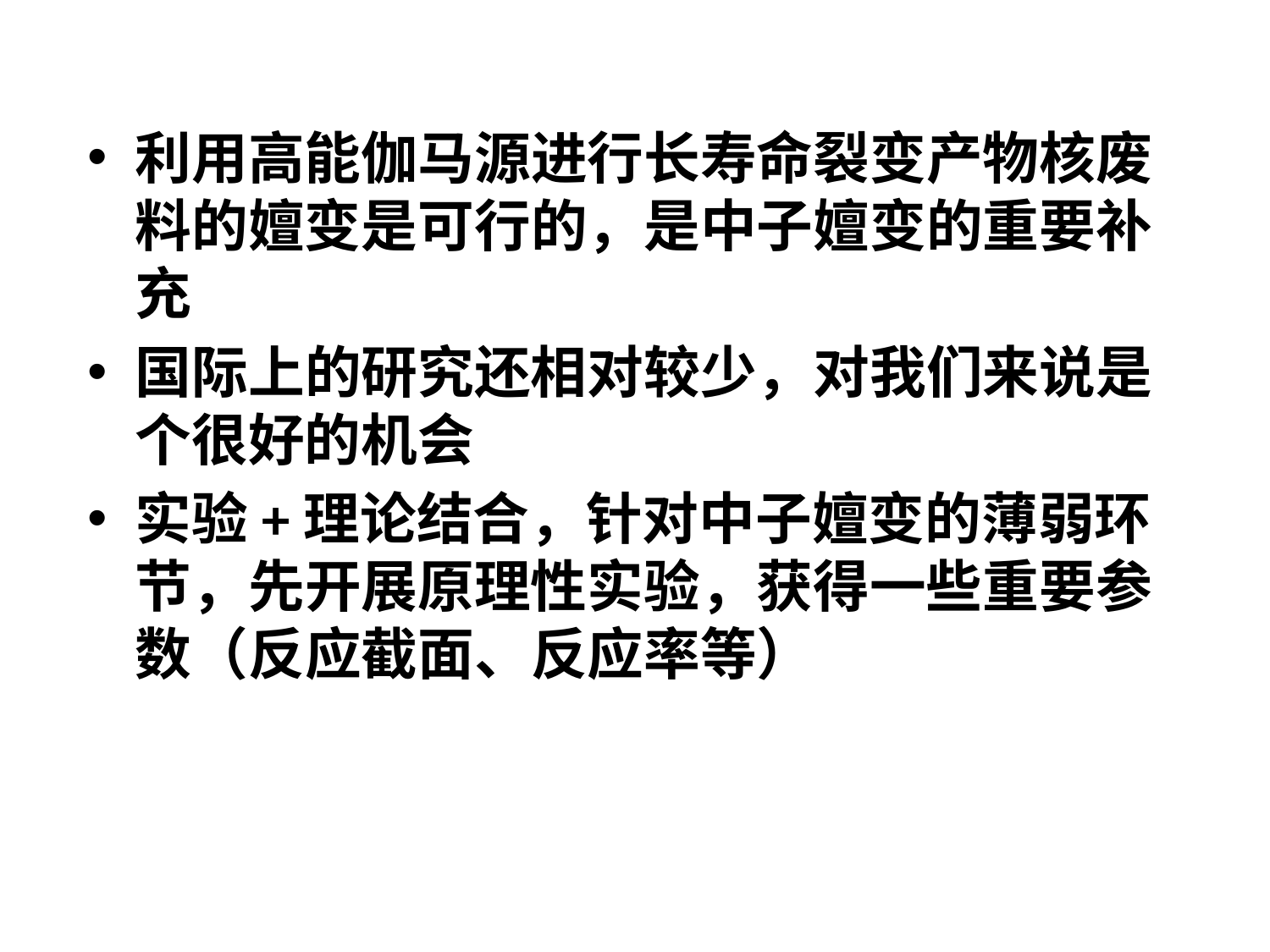

利用高能伽马源进行长寿命裂变产物核废料的嬗变是可行的，是中子嬗变的重要补充
国际上的研究还相对较少，对我们来说是个很好的机会
实验+理论结合，针对中子嬗变的薄弱环节，先开展原理性实验，获得一些重要参数（反应截面、反应率等）